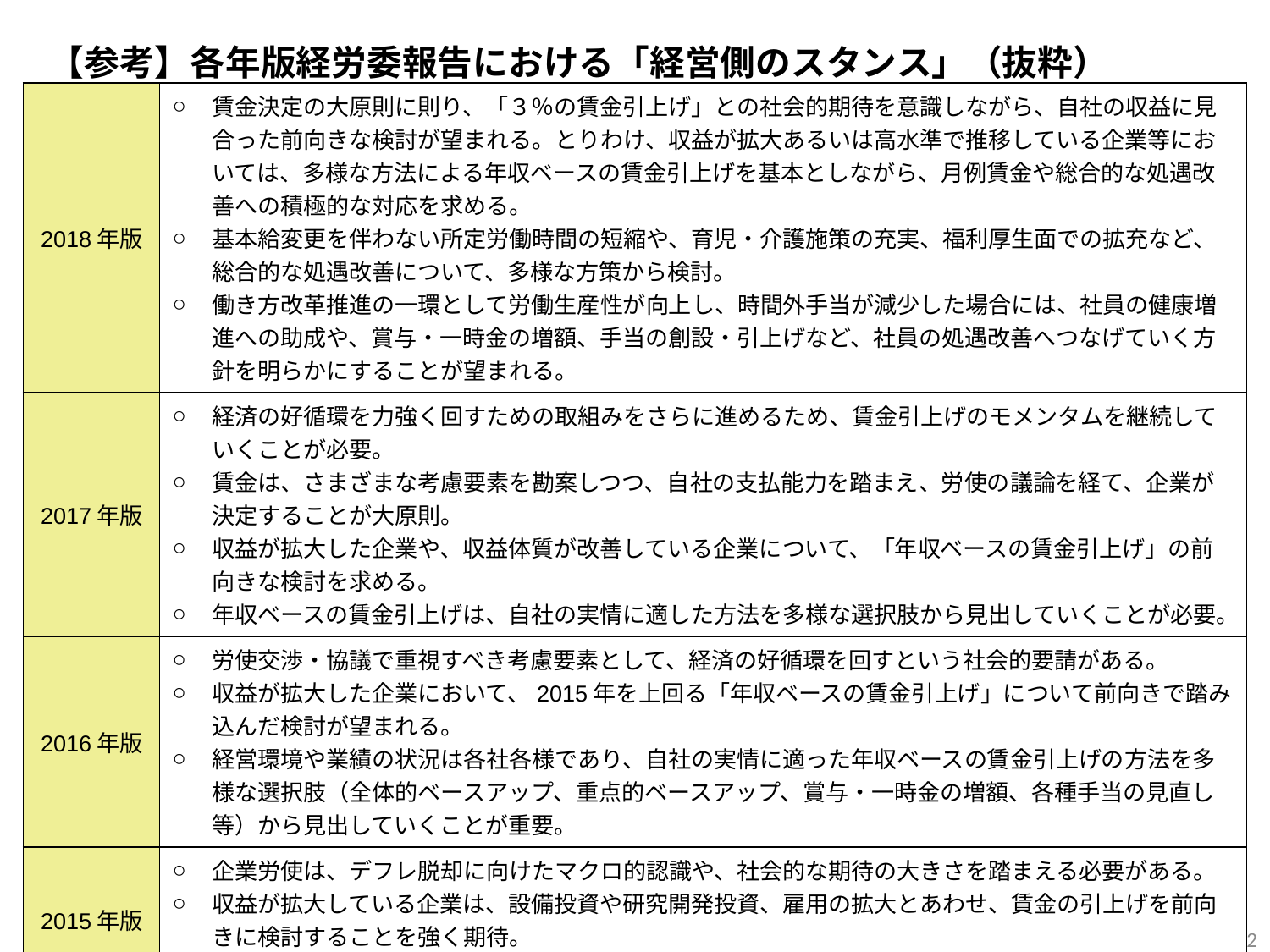

【参考】各年版経労委報告における「経営側のスタンス」（抜粋）
| 2018年版 | 賃金決定の大原則に則り、「３％の賃金引上げ」との社会的期待を意識しながら、自社の収益に見合った前向きな検討が望まれる。とりわけ、収益が拡大あるいは高水準で推移している企業等においては、多様な方法による年収ベースの賃金引上げを基本としながら、月例賃金や総合的な処遇改善への積極的な対応を求める。 基本給変更を伴わない所定労働時間の短縮や、育児・介護施策の充実、福利厚生面での拡充など、総合的な処遇改善について、多様な方策から検討。 働き方改革推進の一環として労働生産性が向上し、時間外手当が減少した場合には、社員の健康増進への助成や、賞与・一時金の増額、手当の創設・引上げなど、社員の処遇改善へつなげていく方針を明らかにすることが望まれる。 |
| --- | --- |
| 2017年版 | 経済の好循環を力強く回すための取組みをさらに進めるため、賃金引上げのモメンタムを継続していくことが必要。 賃金は、さまざまな考慮要素を勘案しつつ、自社の支払能力を踏まえ、労使の議論を経て、企業が決定することが大原則。 収益が拡大した企業や、収益体質が改善している企業について、「年収ベースの賃金引上げ」の前向きな検討を求める。 年収ベースの賃金引上げは、自社の実情に適した方法を多様な選択肢から見出していくことが必要。 |
| 2016年版 | 労使交渉・協議で重視すべき考慮要素として、経済の好循環を回すという社会的要請がある。 収益が拡大した企業において、2015年を上回る「年収ベースの賃金引上げ」について前向きで踏み込んだ検討が望まれる。 経営環境や業績の状況は各社各様であり、自社の実情に適った年収ベースの賃金引上げの方法を多様な選択肢（全体的ベースアップ、重点的ベースアップ、賞与・一時金の増額、各種手当の見直し等）から見出していくことが重要。 |
| 2015年版 | 企業労使は、デフレ脱却に向けたマクロ的認識や、社会的な期待の大きさを踏まえる必要がある。 収益が拡大している企業は、設備投資や研究開発投資、雇用の拡大とあわせ、賃金の引上げを前向きに検討することを強く期待。 ベースアップは賃金を引き上げる場合の選択肢の一つであり、年収ベースの引上げととらえるべき。 |
| 2014年版 | 企業労使には、マクロ的な認識を踏まえて労使交渉・協議に臨むことを期待。 業績が好調な企業は、拡大した収益を設備投資だけでなく雇用の拡大、賃金の引上げに振り向けていくことを検討することになる。 賃金の引上げについては、ここ数年と異なる対応も選択肢となり、実に多様な対応が考えられる。 |
72